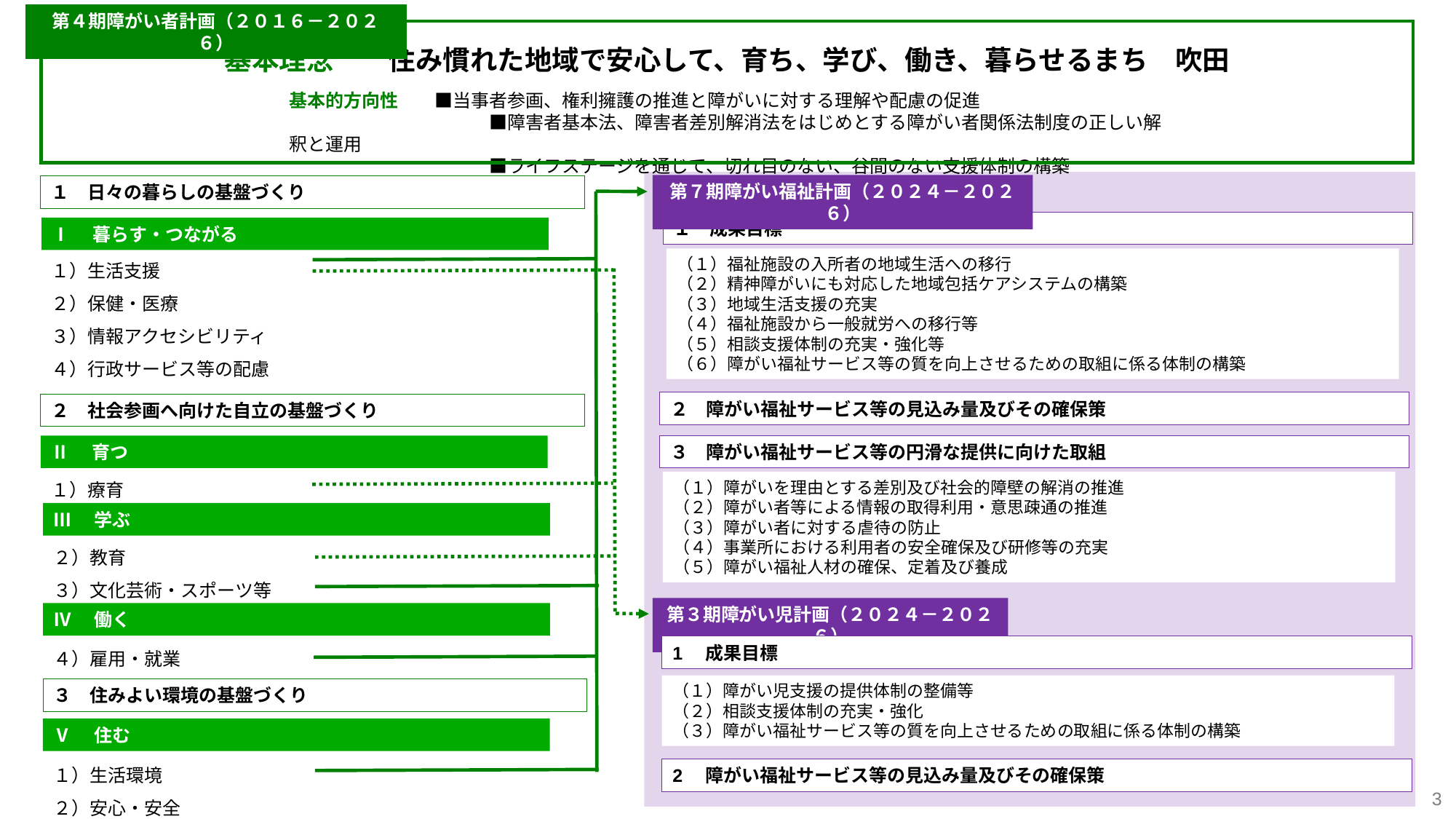

第４期障がい者計画（２０１６－２０２６）

基本理念　　住み慣れた地域で安心して、育ち、学び、働き、暮らせるまち　吹田
基本的方向性　　■当事者参画、権利擁護の推進と障がいに対する理解や配慮の促進
　　　　　　　　　　　■障害者基本法、障害者差別解消法をはじめとする障がい者関係法制度の正しい解釈と運用
　　　　　　　　　　　■ライフステージを通じて、切れ目のない、谷間のない支援体制の構築

第７期障がい福祉計画（２０２４－２０２６）
１　日々の暮らしの基盤づくり
１　成果目標
Ⅰ　暮らす・つながる
１）生活支援
２）保健・医療
３）情報アクセシビリティ
４）行政サービス等の配慮
（１）福祉施設の入所者の地域生活への移行
（２）精神障がいにも対応した地域包括ケアシステムの構築
（３）地域生活支援の充実
（４）福祉施設から一般就労への移行等
（５）相談支援体制の充実・強化等
（６）障がい福祉サービス等の質を向上させるための取組に係る体制の構築
２　障がい福祉サービス等の見込み量及びその確保策
２　社会参画へ向けた自立の基盤づくり
３　障がい福祉サービス等の円滑な提供に向けた取組
Ⅱ　育つ
１）療育
（１）障がいを理由とする差別及び社会的障壁の解消の推進
（２）障がい者等による情報の取得利用・意思疎通の推進
（３）障がい者に対する虐待の防止
（４）事業所における利用者の安全確保及び研修等の充実
（５）障がい福祉人材の確保、定着及び養成
Ⅲ　学ぶ
２）教育
３）文化芸術・スポーツ等
第３期障がい児計画（２０２４－２０２６）
Ⅳ　働く
４）雇用・就業
1　成果目標
（１）障がい児支援の提供体制の整備等
（２）相談支援体制の充実・強化
（３）障がい福祉サービス等の質を向上させるための取組に係る体制の構築
３　住みよい環境の基盤づくり
Ⅴ　住む
１）生活環境
２）安心・安全
2　障がい福祉サービス等の見込み量及びその確保策
3
3